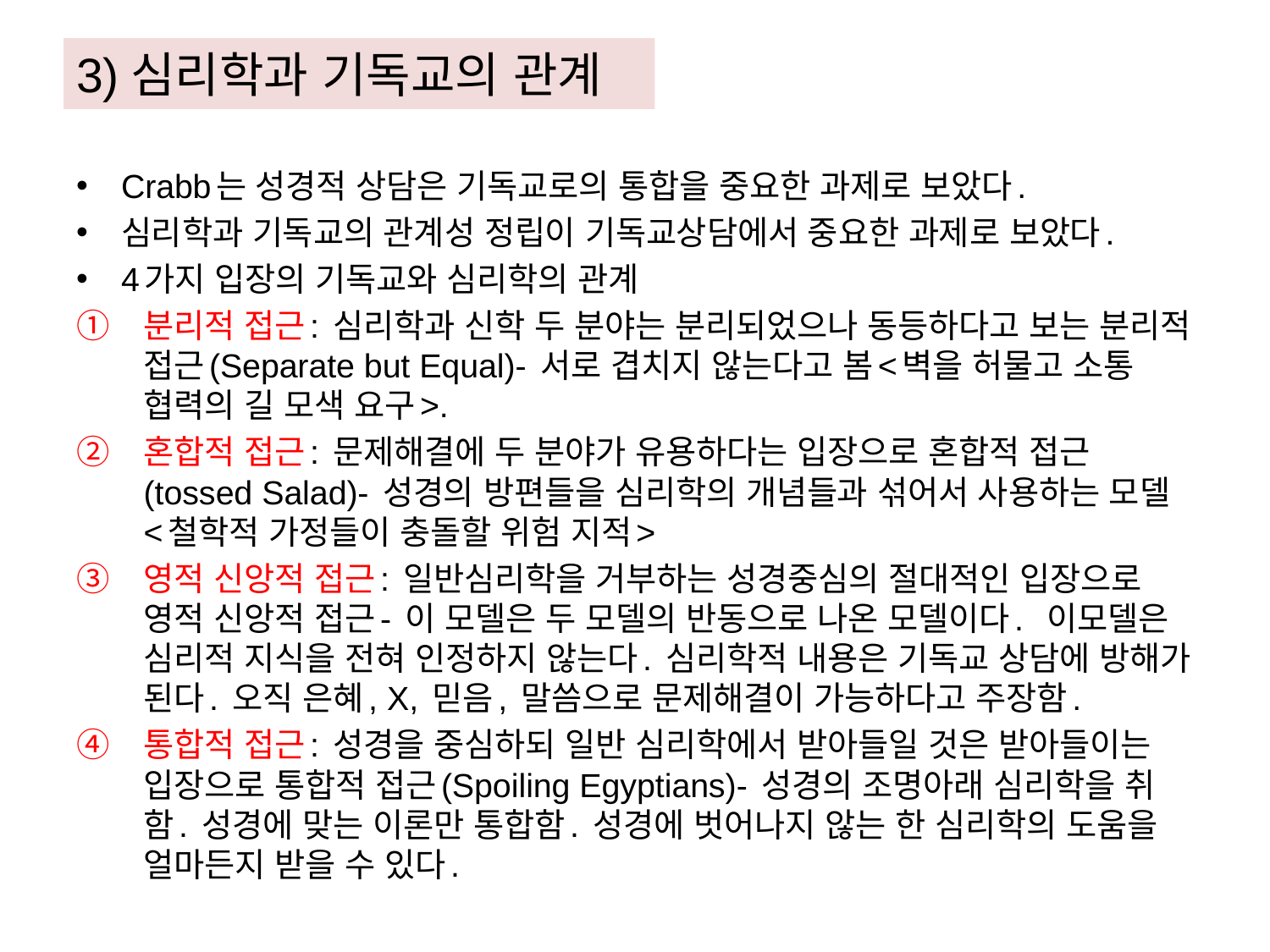

# 3)심리학과 기독교의 관계
Crabb는 성경적 상담은 기독교로의 통합을 중요한 과제로 보았다.
심리학과 기독교의 관계성 정립이 기독교상담에서 중요한 과제로 보았다.
4가지 입장의 기독교와 심리학의 관계
분리적 접근: 심리학과 신학 두 분야는 분리되었으나 동등하다고 보는 분리적 접근(Separate but Equal)- 서로 겹치지 않는다고 봄<벽을 허물고 소통 협력의 길 모색 요구>.
혼합적 접근: 문제해결에 두 분야가 유용하다는 입장으로 혼합적 접근(tossed Salad)- 성경의 방편들을 심리학의 개념들과 섞어서 사용하는 모델<철학적 가정들이 충돌할 위험 지적>
영적 신앙적 접근: 일반심리학을 거부하는 성경중심의 절대적인 입장으로 영적 신앙적 접근- 이 모델은 두 모델의 반동으로 나온 모델이다.  이모델은 심리적 지식을 전혀 인정하지 않는다. 심리학적 내용은 기독교 상담에 방해가 된다. 오직 은혜, X, 믿음, 말씀으로 문제해결이 가능하다고 주장함.
통합적 접근: 성경을 중심하되 일반 심리학에서 받아들일 것은 받아들이는 입장으로 통합적 접근(Spoiling Egyptians)- 성경의 조명아래 심리학을 취함. 성경에 맞는 이론만 통합함. 성경에 벗어나지 않는 한 심리학의 도움을 얼마든지 받을 수 있다.